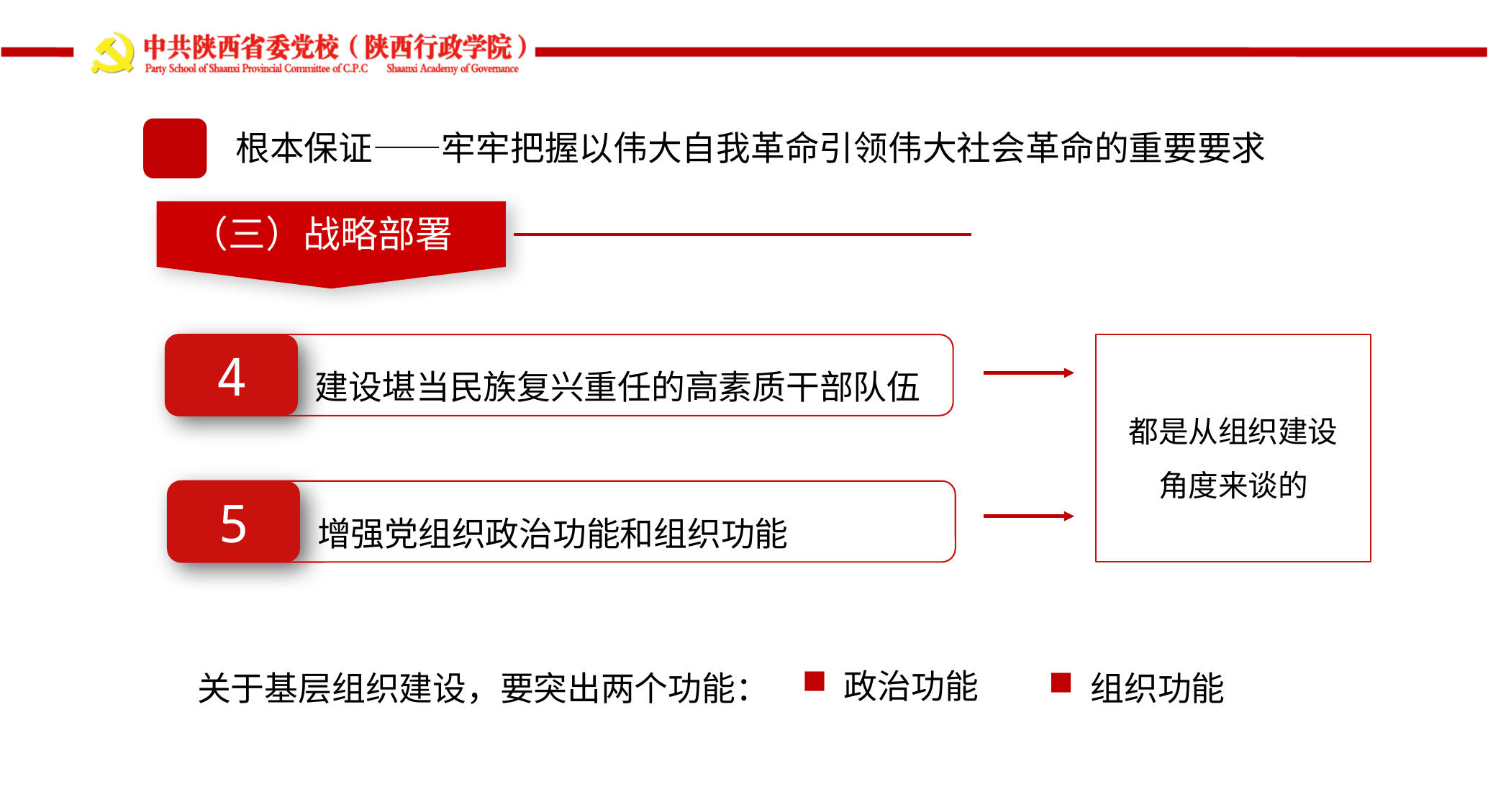

根本保证——牢牢把握以伟大自我革命引领伟大社会革命的重要要求

（三）战略部署
4

建设堪当民族复兴重任的高素质干部队伍
都是从组织建设角度来谈的
5

增强党组织政治功能和组织功能
政治功能
关于基层组织建设，要突出两个功能：
组织功能